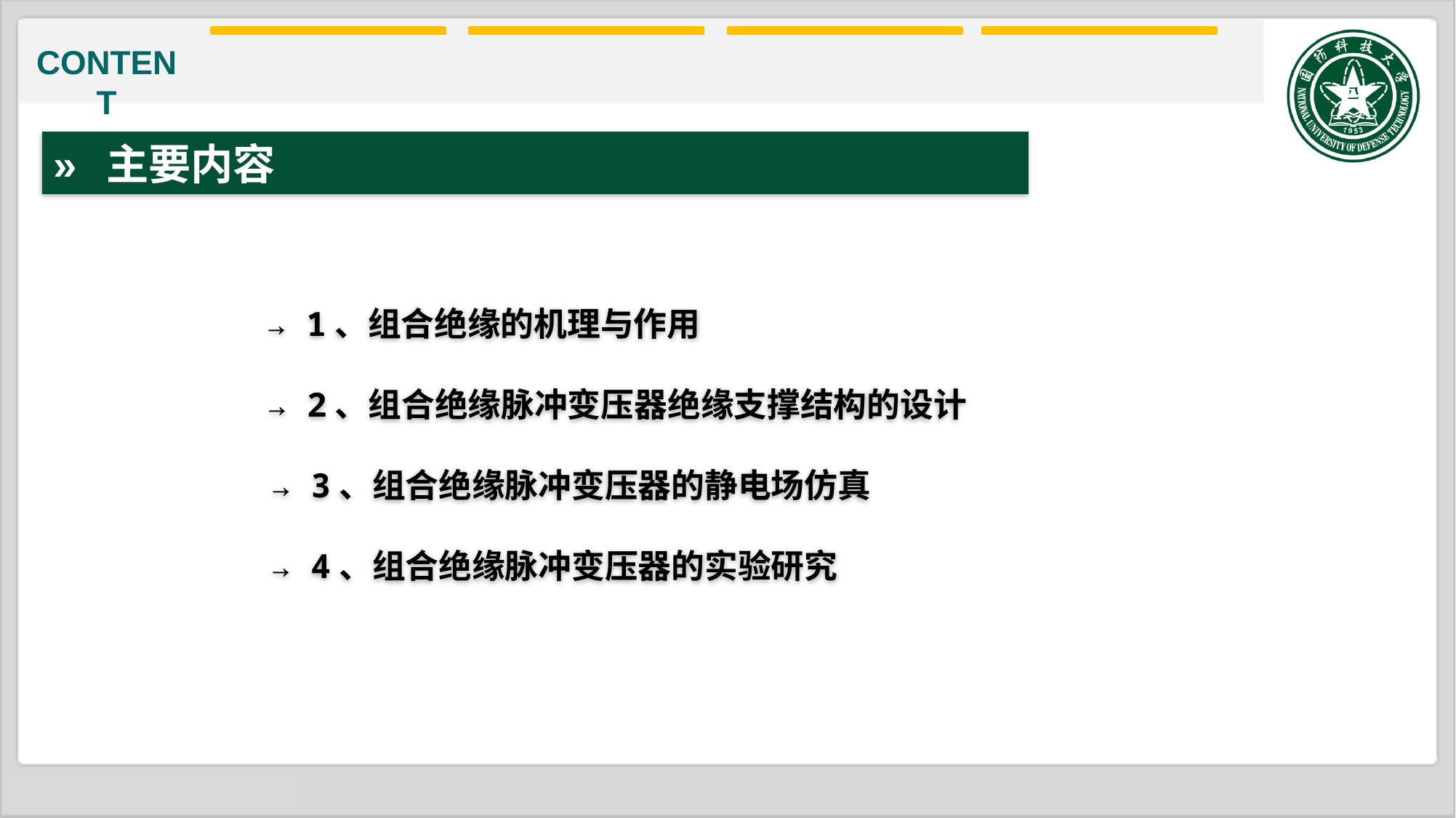

»  主要内容
→ 1、组合绝缘的机理与作用
→ 2、组合绝缘脉冲变压器绝缘支撑结构的设计
→ 3、组合绝缘脉冲变压器的静电场仿真
→ 4、组合绝缘脉冲变压器的实验研究